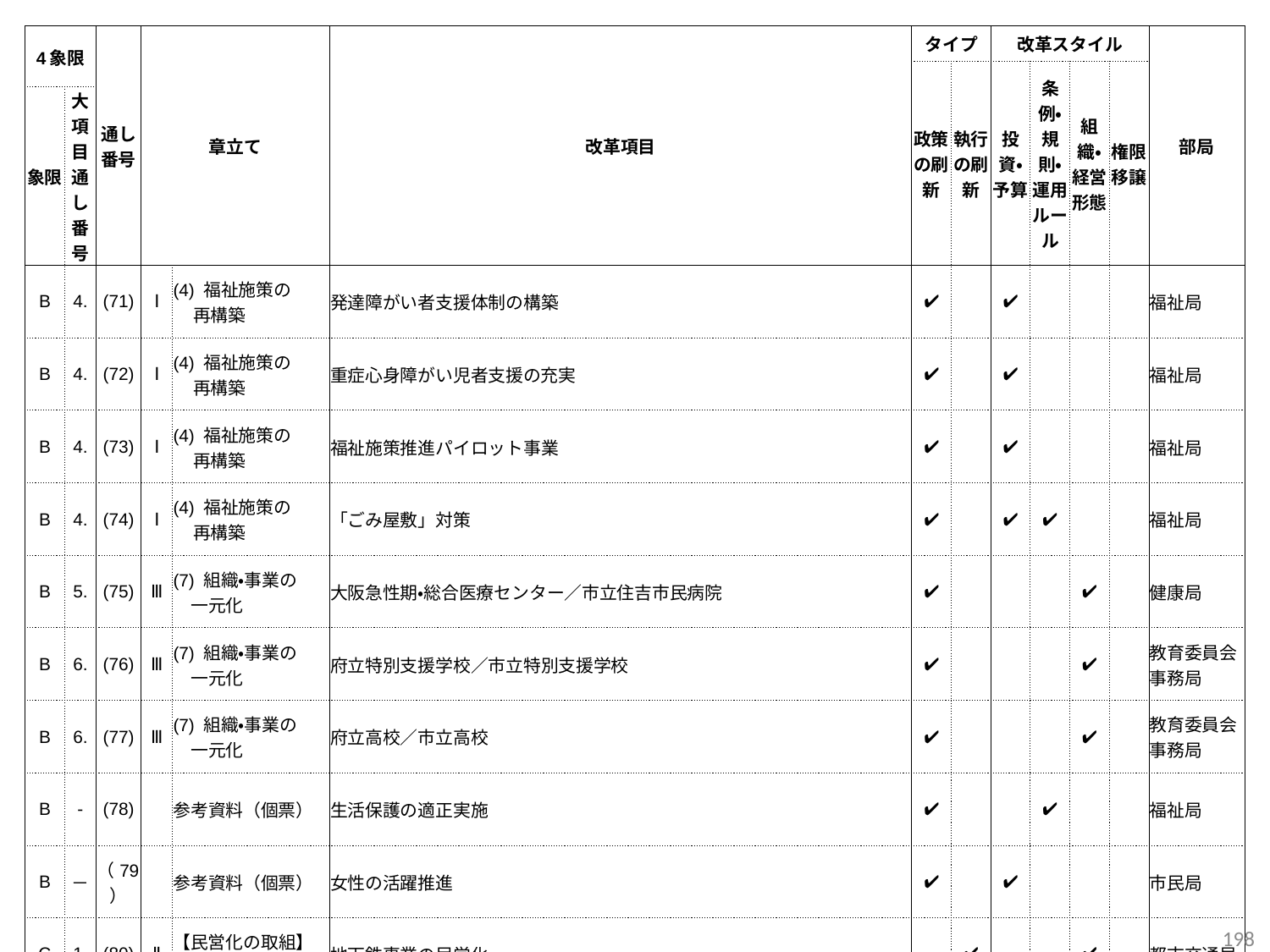

| 4象限 |  | 通し番号 | 章立て |  | 改革項目 | タイプ |  | 改革スタイル |  |  |  | 部局 |
| --- | --- | --- | --- | --- | --- | --- | --- | --- | --- | --- | --- | --- |
|  |  |  |  |  |  | 政策の刷新 | 執行の刷新 | 投資・予算 | 条例・規則・ 運用ルール | 組織・経営形態 | 権限移譲 |  |
| 象限 | 大項目通し番号 |  |  |  |  |  |  |  |  |  |  |  |
| B | 4. | (71) | Ⅰ | (4) 福祉施策の 再構築 | 発達障がい者支援体制の構築 | ✔ |  | ✔ |  |  |  | 福祉局 |
| B | 4. | (72) | Ⅰ | (4) 福祉施策の 再構築 | 重症心身障がい児者支援の充実 | ✔ |  | ✔ |  |  |  | 福祉局 |
| B | 4. | (73) | Ⅰ | (4) 福祉施策の 再構築 | 福祉施策推進パイロット事業 | ✔ |  | ✔ |  |  |  | 福祉局 |
| B | 4. | (74) | Ⅰ | (4) 福祉施策の 再構築 | 「ごみ屋敷」対策 | ✔ |  | ✔ | ✔ |  |  | 福祉局 |
| B | 5. | (75) | Ⅲ | (7) 組織・事業の 　一元化 | 大阪急性期・総合医療センター／市立住吉市民病院 | ✔ |  |  |  | ✔ |  | 健康局 |
| B | 6. | (76) | Ⅲ | (7) 組織・事業の 　一元化 | 府立特別支援学校／市立特別支援学校 | ✔ |  |  |  | ✔ |  | 教育委員会事務局 |
| B | 6. | (77) | Ⅲ | (7) 組織・事業の 　一元化 | 府立高校／市立高校 | ✔ |  |  |  | ✔ |  | 教育委員会事務局 |
| B | - | (78) |  | 参考資料（個票） | 生活保護の適正実施 | ✔ |  |  | ✔ |  |  | 福祉局 |
| B | － | （79） |  | 参考資料（個票） | 女性の活躍推進 | ✔ |  | ✔ |  |  |  | 市民局 |
| C | 1. | (80) | Ⅱ | 【民営化の取組】 (1) 地下鉄 | 地下鉄事業の民営化 |  | ✔ |  |  | ✔ |  | 都市交通局 |
198